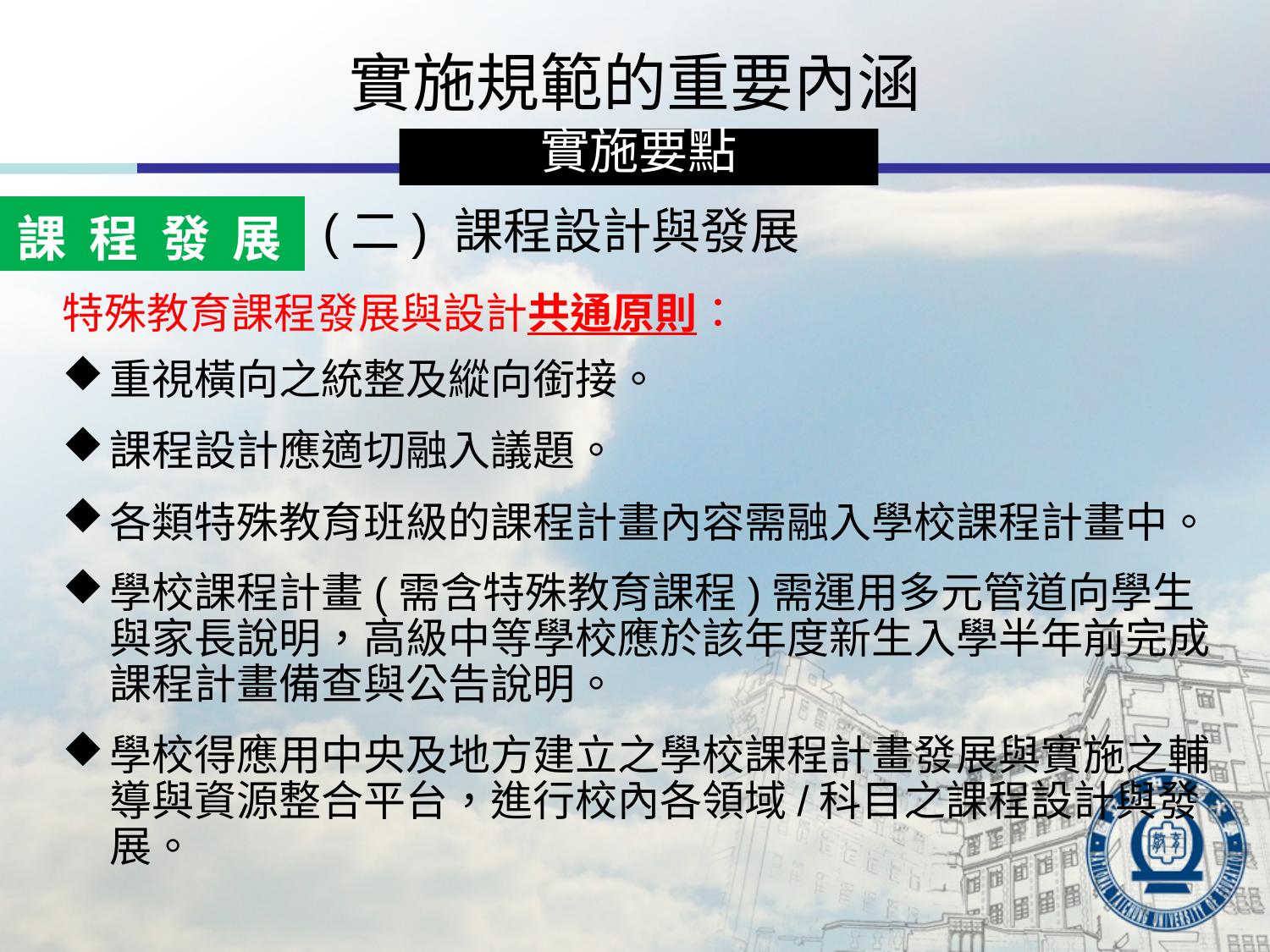

實施規範的重要內涵
實施要點

課  程  發  展
# (二) 課程設計與發展

特殊教育課程發展與設計共通原則：
重視橫向之統整及縱向銜接。
課程設計應適切融入議題。
各類特殊教育班級的課程計畫內容需融入學校課程計畫中。
學校課程計畫(需含特殊教育課程)需運用多元管道向學生與家長說明，高級中等學校應於該年度新生入學半年前完成課程計畫備查與公告說明。
學校得應用中央及地方建立之學校課程計畫發展與實施之輔導與資源整合平台，進行校內各領域/科目之課程設計與發展。